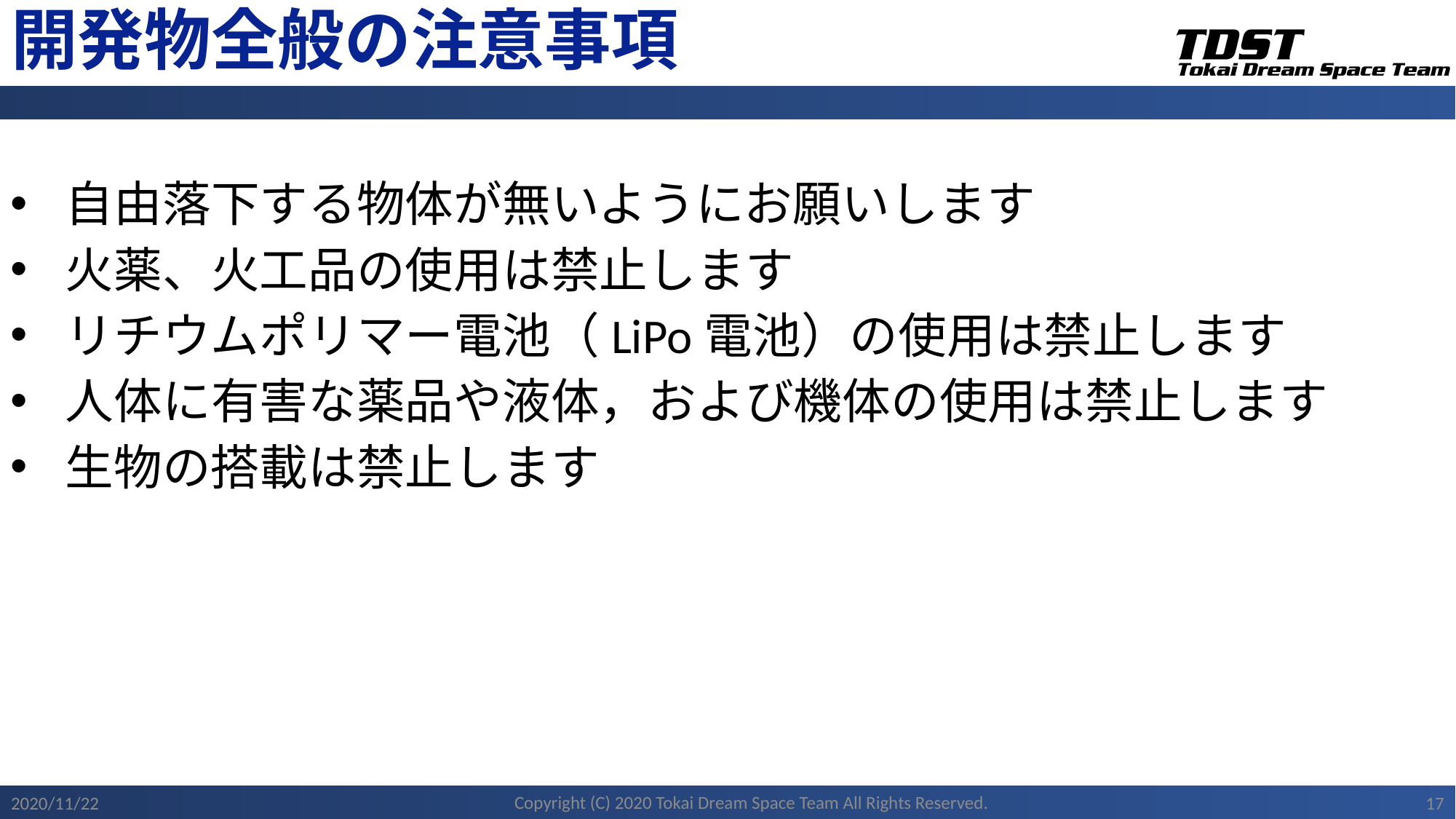

# 開発物全般の注意事項
自由落下する物体が無いようにお願いします
火薬、火工品の使用は禁止します
リチウムポリマー電池（LiPo電池）の使用は禁止します
人体に有害な薬品や液体，および機体の使用は禁止します
生物の搭載は禁止します

Copyright (C) 2020 Tokai Dream Space Team All Rights Reserved.
2020/11/22
17